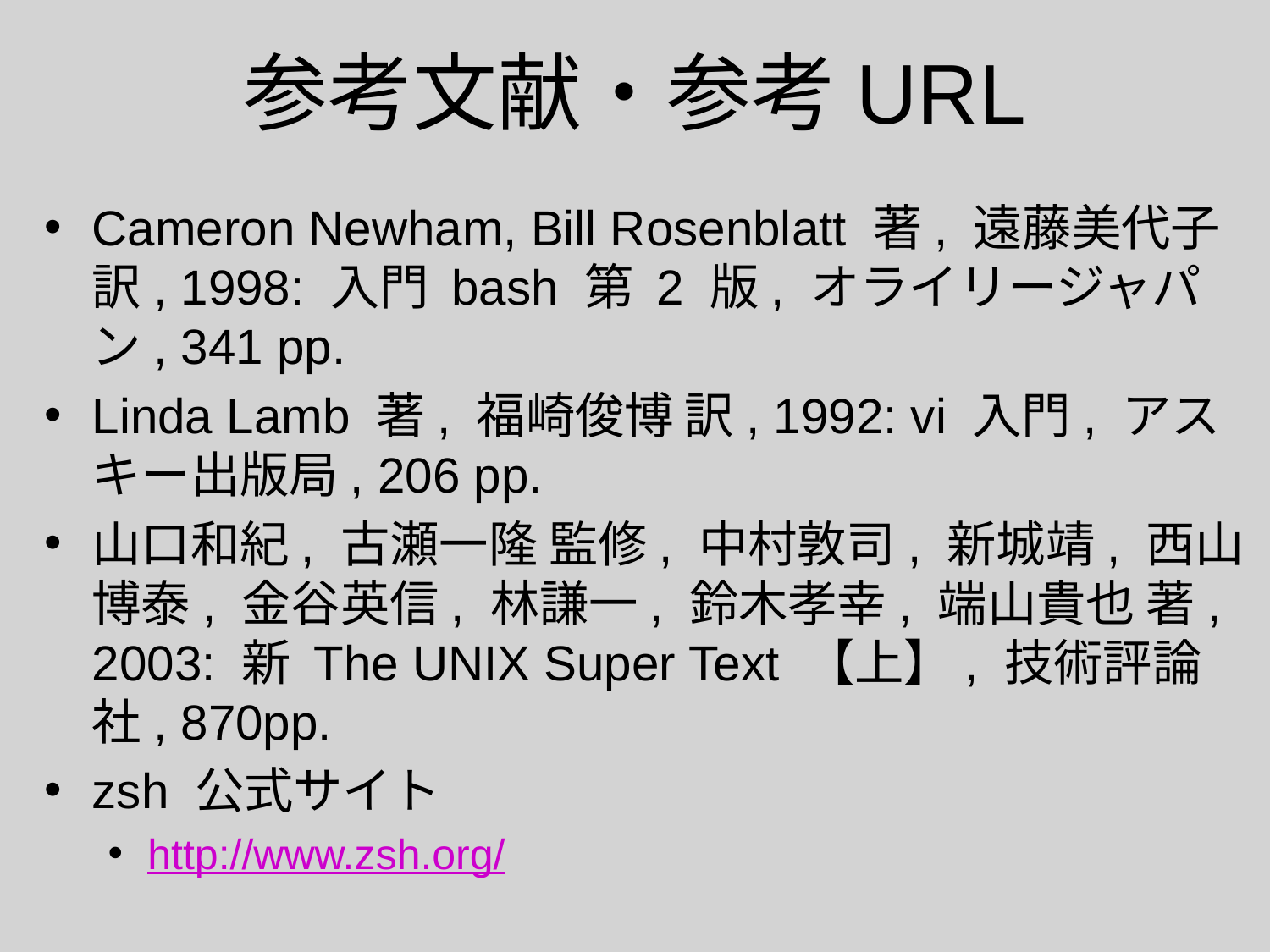

# 参考文献・参考URL
Cameron Newham, Bill Rosenblatt 著, 遠藤美代子 訳, 1998: 入門 bash 第 2 版, オライリージャパン, 341 pp.
Linda Lamb 著, 福崎俊博 訳, 1992: vi 入門, アスキー出版局, 206 pp.
山口和紀, 古瀬一隆 監修, 中村敦司, 新城靖, 西山博泰, 金谷英信, 林謙一, 鈴木孝幸, 端山貴也 著, 2003: 新 The UNIX Super Text 【上】, 技術評論社, 870pp.
zsh 公式サイト
http://www.zsh.org/